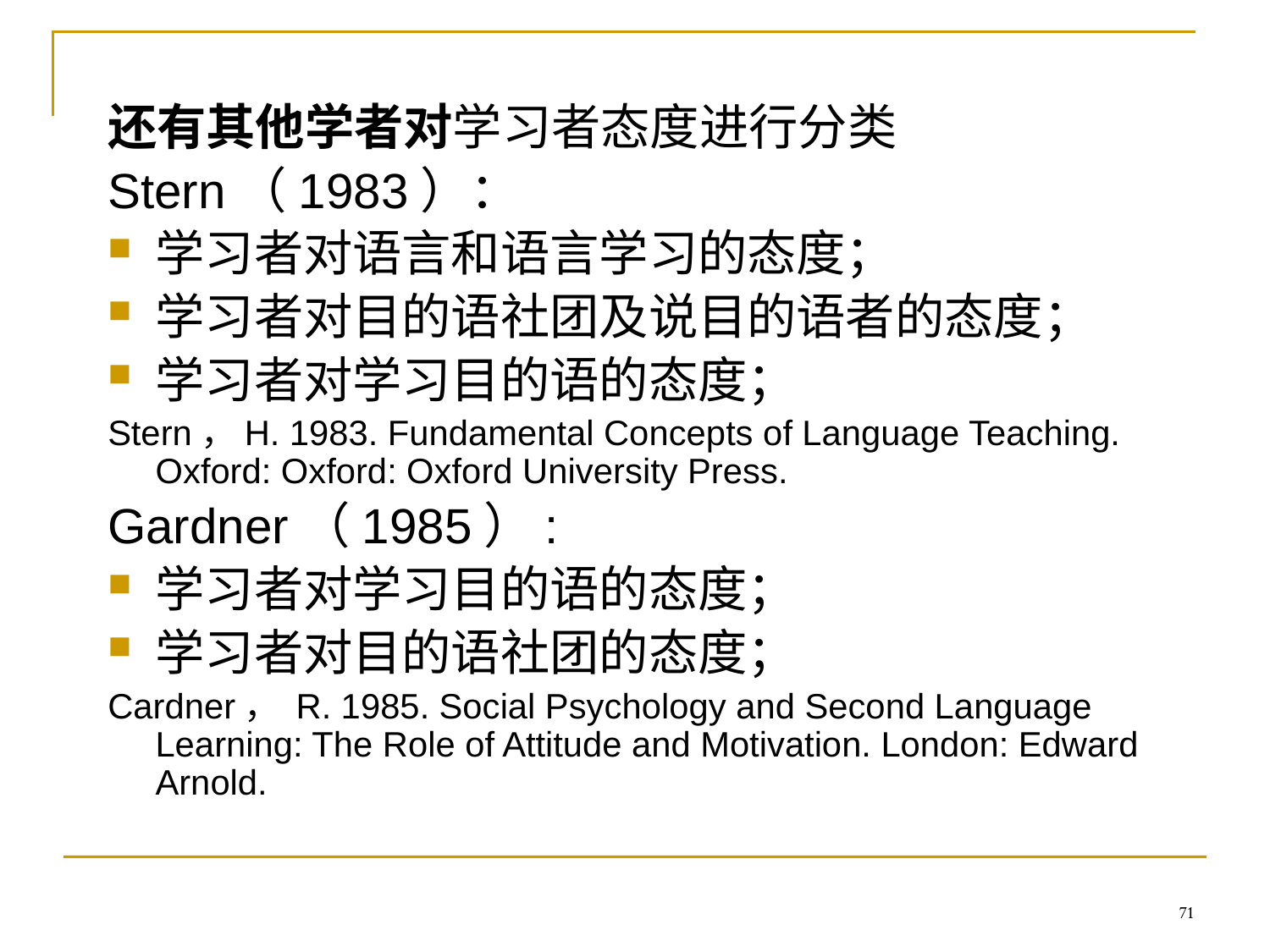

还有其他学者对学习者态度进行分类
Stern（1983）：
学习者对语言和语言学习的态度；
学习者对目的语社团及说目的语者的态度；
学习者对学习目的语的态度；
Stern，H. 1983. Fundamental Concepts of Language Teaching. Oxford: Oxford: Oxford University Press.
Gardner（1985）:
学习者对学习目的语的态度；
学习者对目的语社团的态度；
Cardner， R. 1985. Social Psychology and Second Language Learning: The Role of Attitude and Motivation. London: Edward Arnold.

71